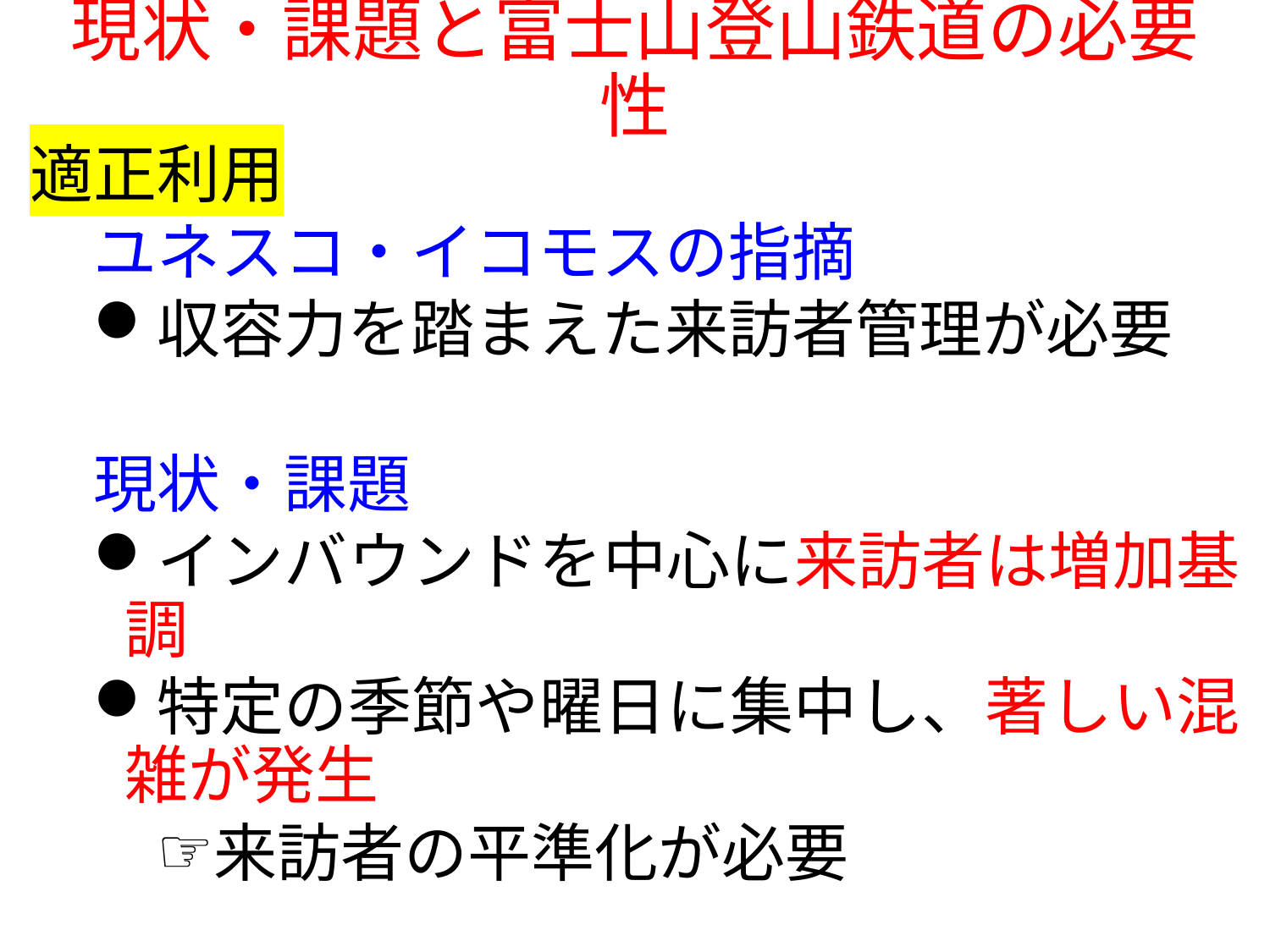

現状・課題と富士山登山鉄道の必要性
適正利用
ユネスコ・イコモスの指摘
収容力を踏まえた来訪者管理が必要

現状・課題
インバウンドを中心に来訪者は増加基調
特定の季節や曜日に集中し、著しい混雑が発生
来訪者の平準化が必要